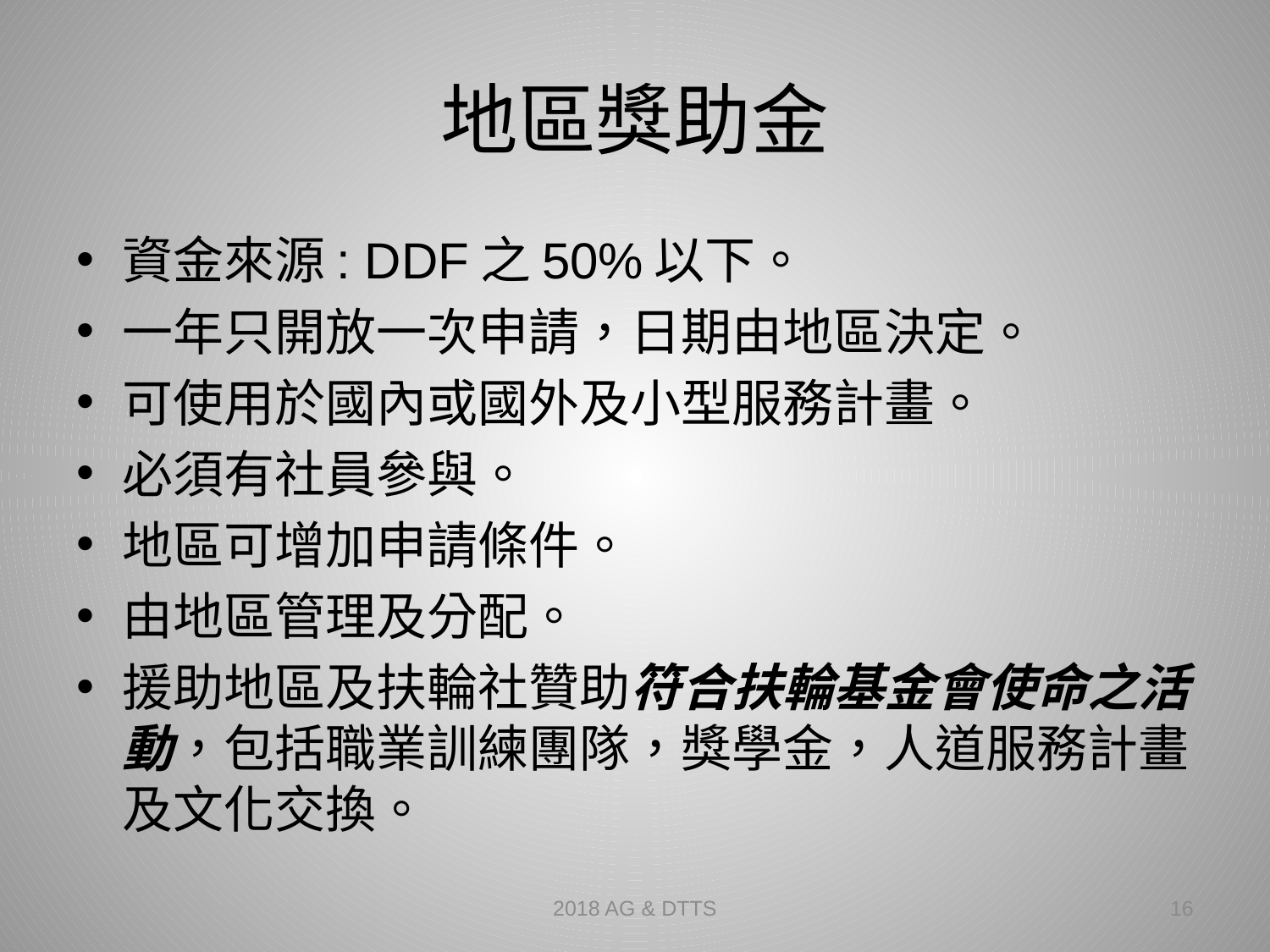

# 地區獎助金
資金來源: DDF之50%以下。
一年只開放一次申請，日期由地區決定。
可使用於國內或國外及小型服務計畫。
必須有社員參與。
地區可增加申請條件。
由地區管理及分配。
援助地區及扶輪社贊助符合扶輪基金會使命之活動，包括職業訓練團隊，獎學金，人道服務計畫及文化交換。

2018 AG & DTTS
16